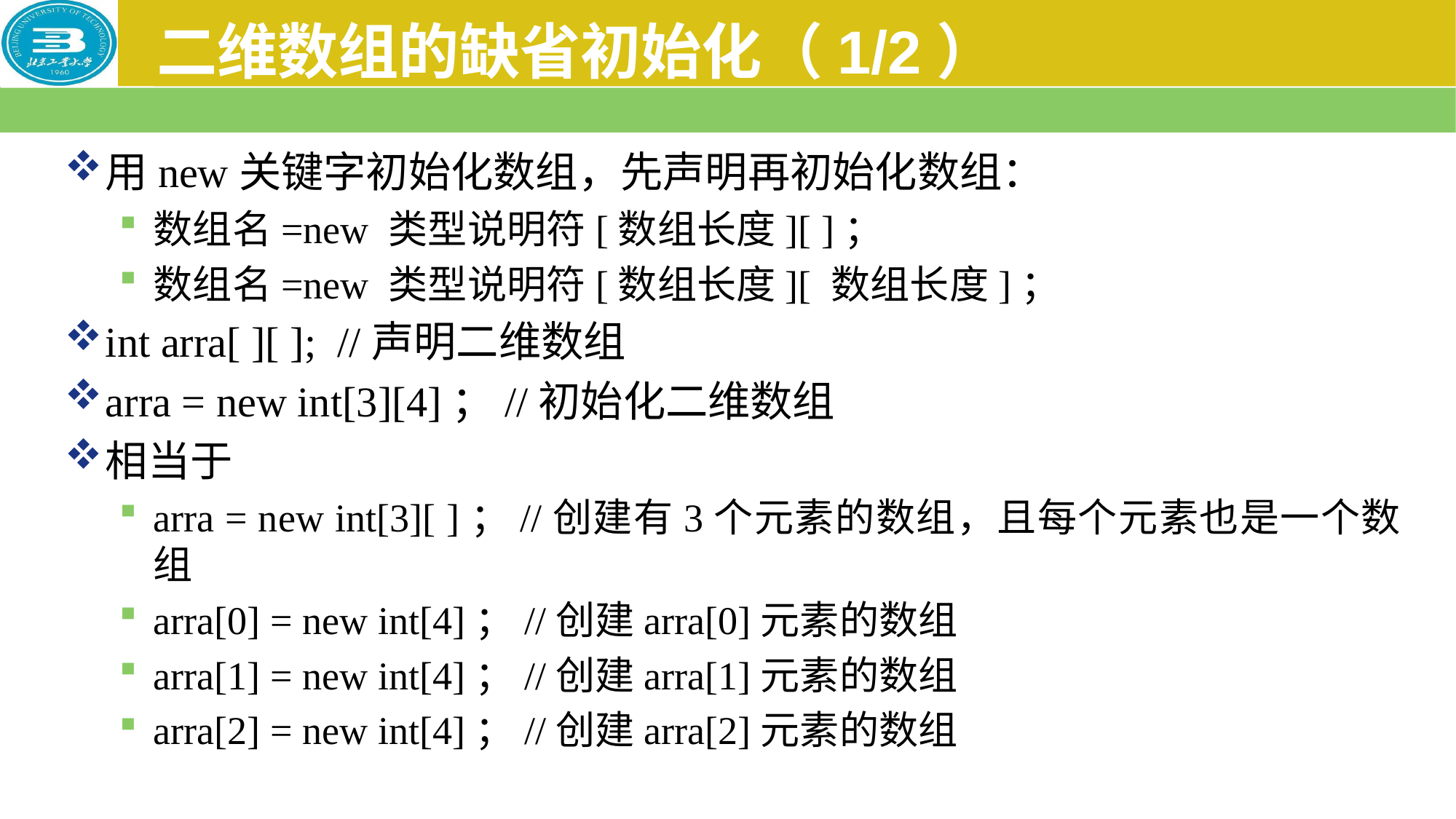

# 二维数组的缺省初始化（1/2）
用new关键字初始化数组，先声明再初始化数组：
数组名=new 类型说明符[数组长度][ ]；
数组名=new 类型说明符[数组长度][ 数组长度]；
int arra[ ][ ];  //声明二维数组
arra = new int[3][4]；//初始化二维数组
相当于
arra = new int[3][ ]；//创建有3个元素的数组，且每个元素也是一个数组
arra[0] = new int[4]；//创建arra[0]元素的数组
arra[1] = new int[4]；//创建arra[1]元素的数组
arra[2] = new int[4]；//创建arra[2]元素的数组